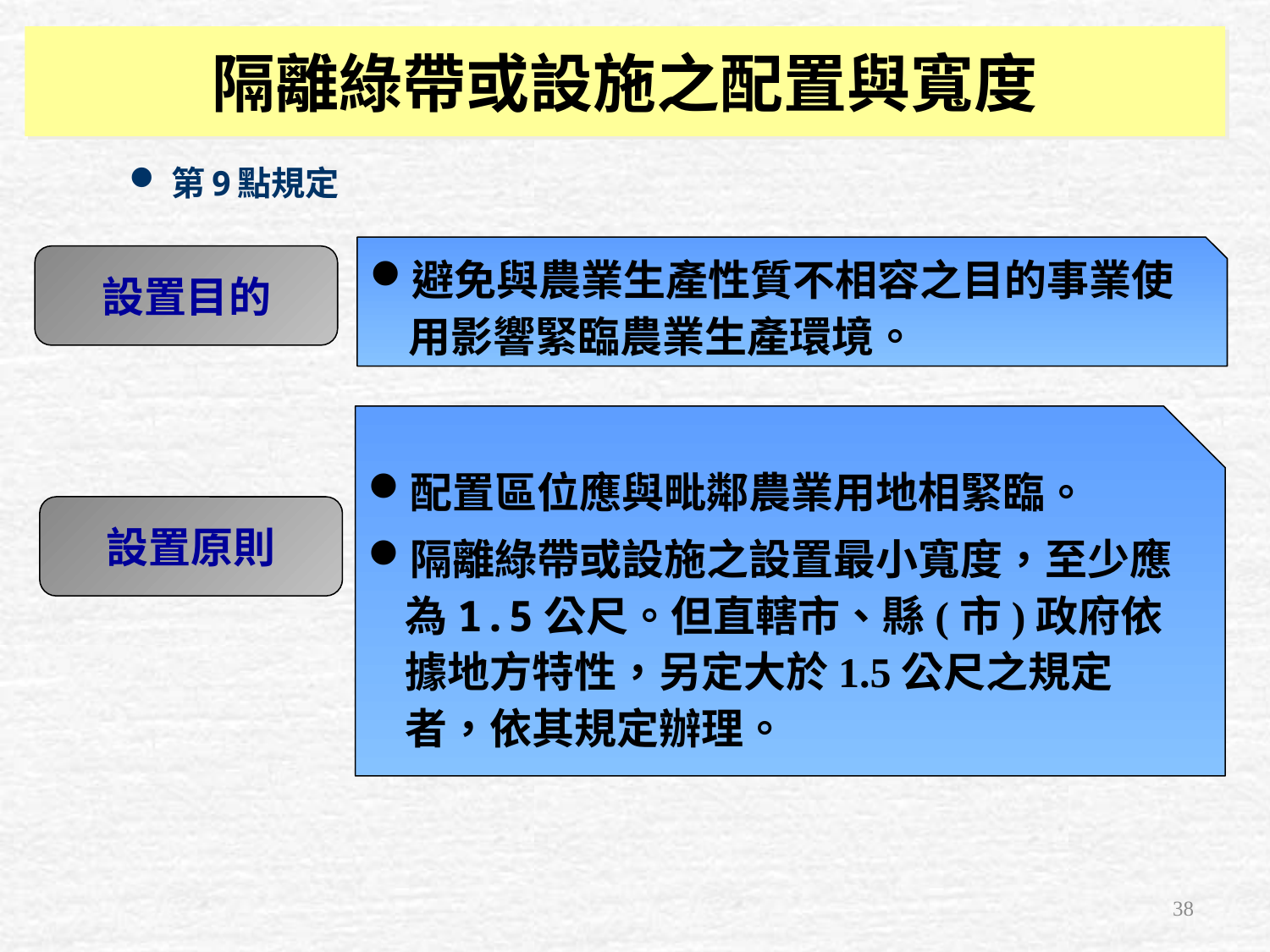

隔離綠帶或設施之配置與寬度

第9點規定
避免與農業生產性質不相容之目的事業使
   用影響緊臨農業生產環境。
設置目的
配置區位應與毗鄰農業用地相緊臨。
隔離綠帶或設施之設置最小寬度，至少應為1.5公尺。但直轄市、縣(市)政府依據地方特性，另定大於1.5公尺之規定者，依其規定辦理。
設置原則
38